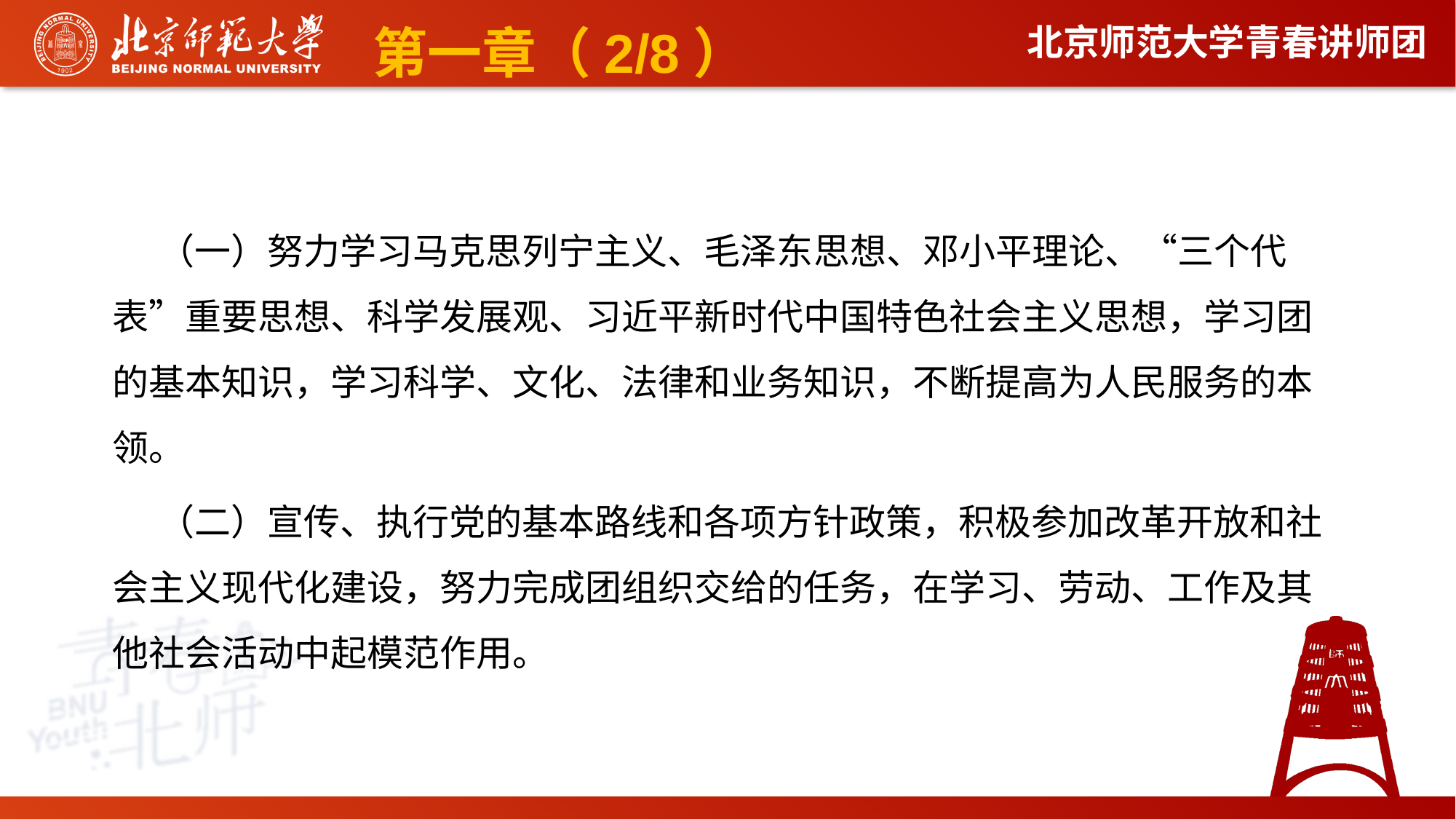

第一章（2/8）

（一）努力学习马克思列宁主义、毛泽东思想、邓小平理论、“三个代表”重要思想、科学发展观、习近平新时代中国特色社会主义思想，学习团的基本知识，学习科学、文化、法律和业务知识，不断提高为人民服务的本领。
（二）宣传、执行党的基本路线和各项方针政策，积极参加改革开放和社会主义现代化建设，努力完成团组织交给的任务，在学习、劳动、工作及其他社会活动中起模范作用。